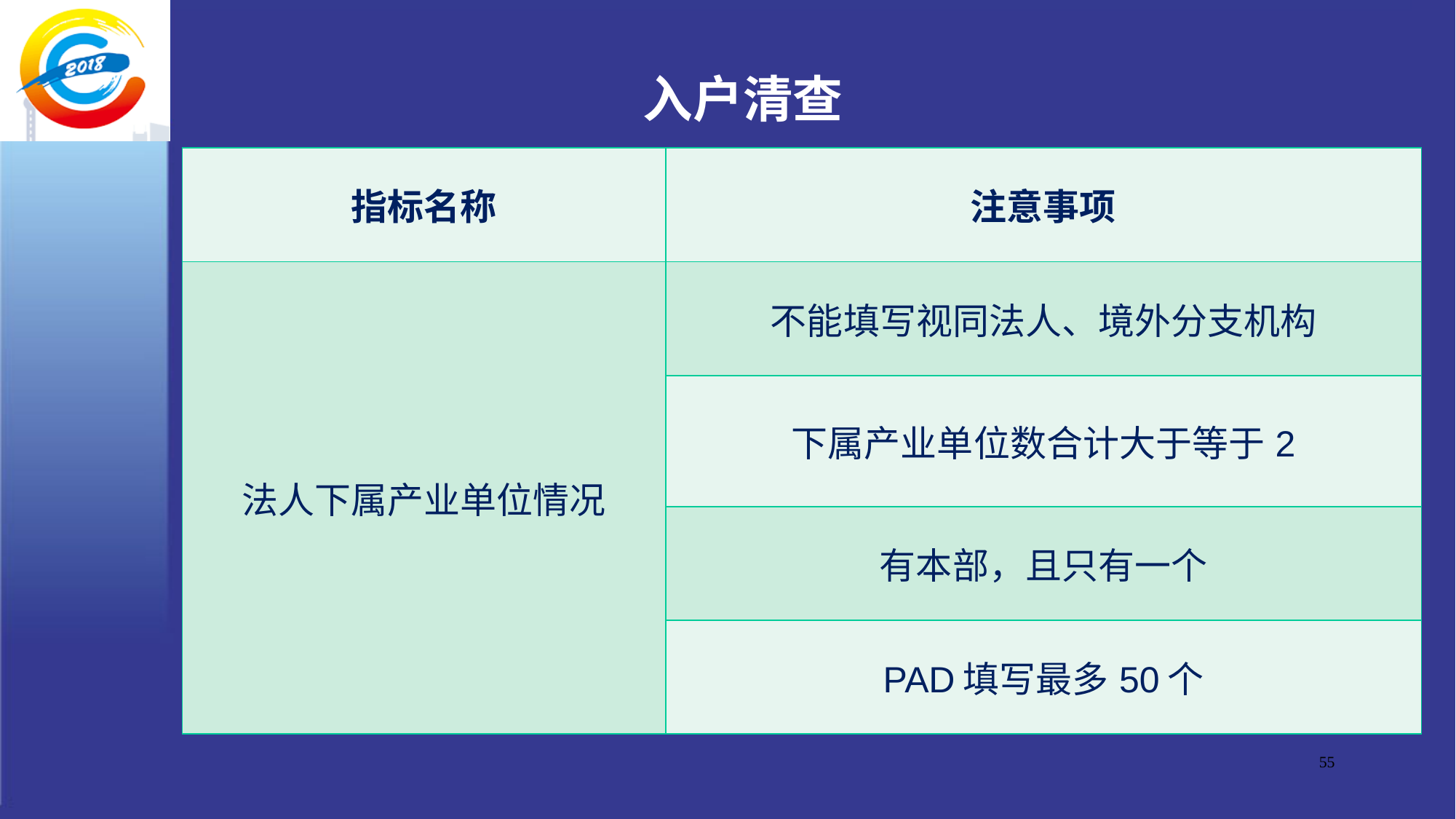

# 入户清查

| 指标名称 | 注意事项 |
| --- | --- |
| 法人下属产业单位情况 | 不能填写视同法人、境外分支机构 |
|  | 下属产业单位数合计大于等于2 |
|  | 有本部，且只有一个 |
|  | PAD填写最多50个 |
55